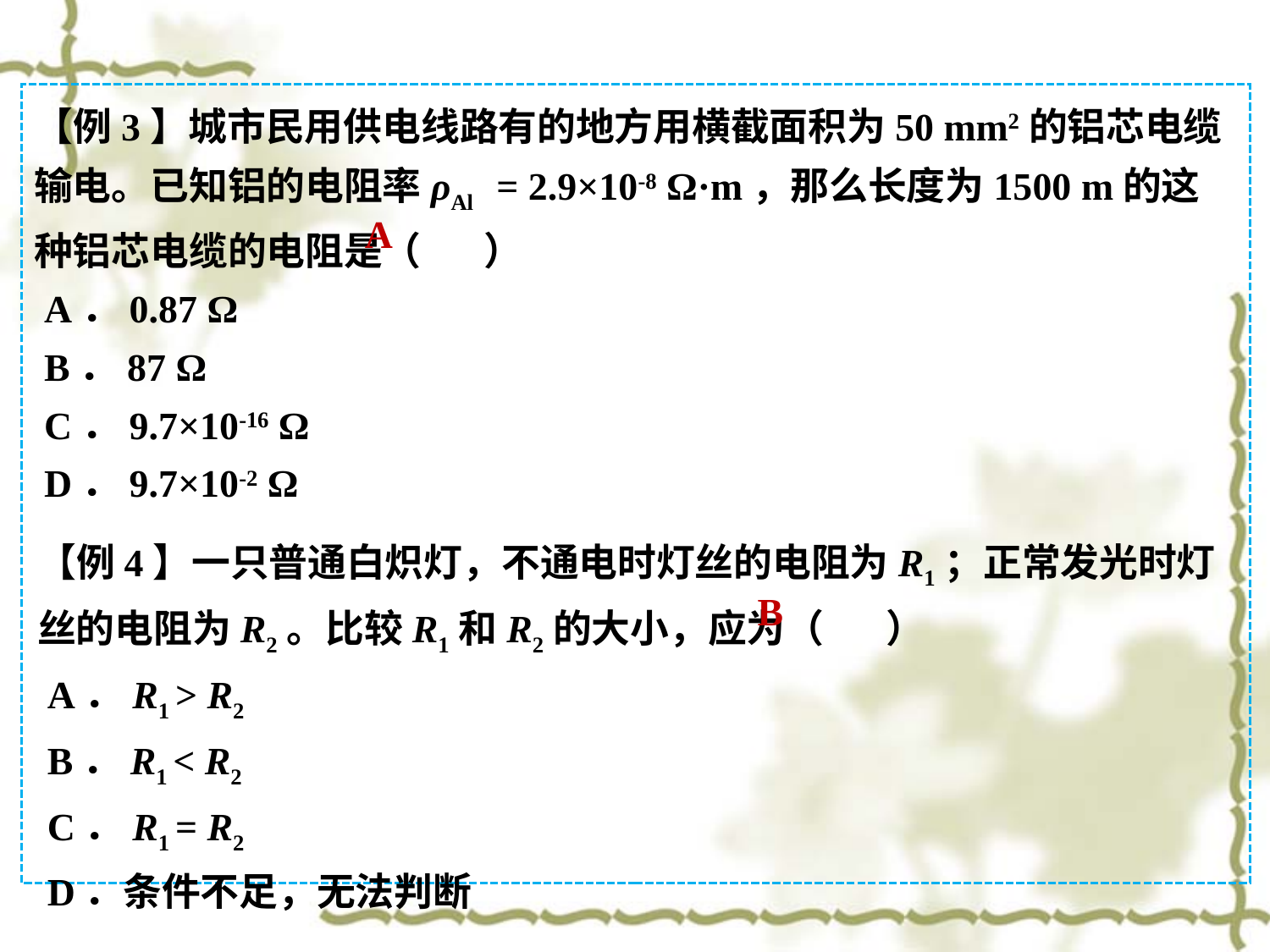

【例3】城市民用供电线路有的地方用横截面积为50 mm2的铝芯电缆输电。已知铝的电阻率ρAl = 2.9×10-8 Ω·m，那么长度为1500 m的这种铝芯电缆的电阻是（       ）
 A．0.87 Ω
 B．87 Ω
 C．9.7×10-16 Ω
 D．9.7×10-2 Ω

A
【例4】一只普通白炽灯，不通电时灯丝的电阻为R1；正常发光时灯丝的电阻为R2。比较R1和R2的大小，应为（       ）
 A．R1 > R2
 B．R1 < R2
 C．R1 = R2
 D．条件不足，无法判断
B